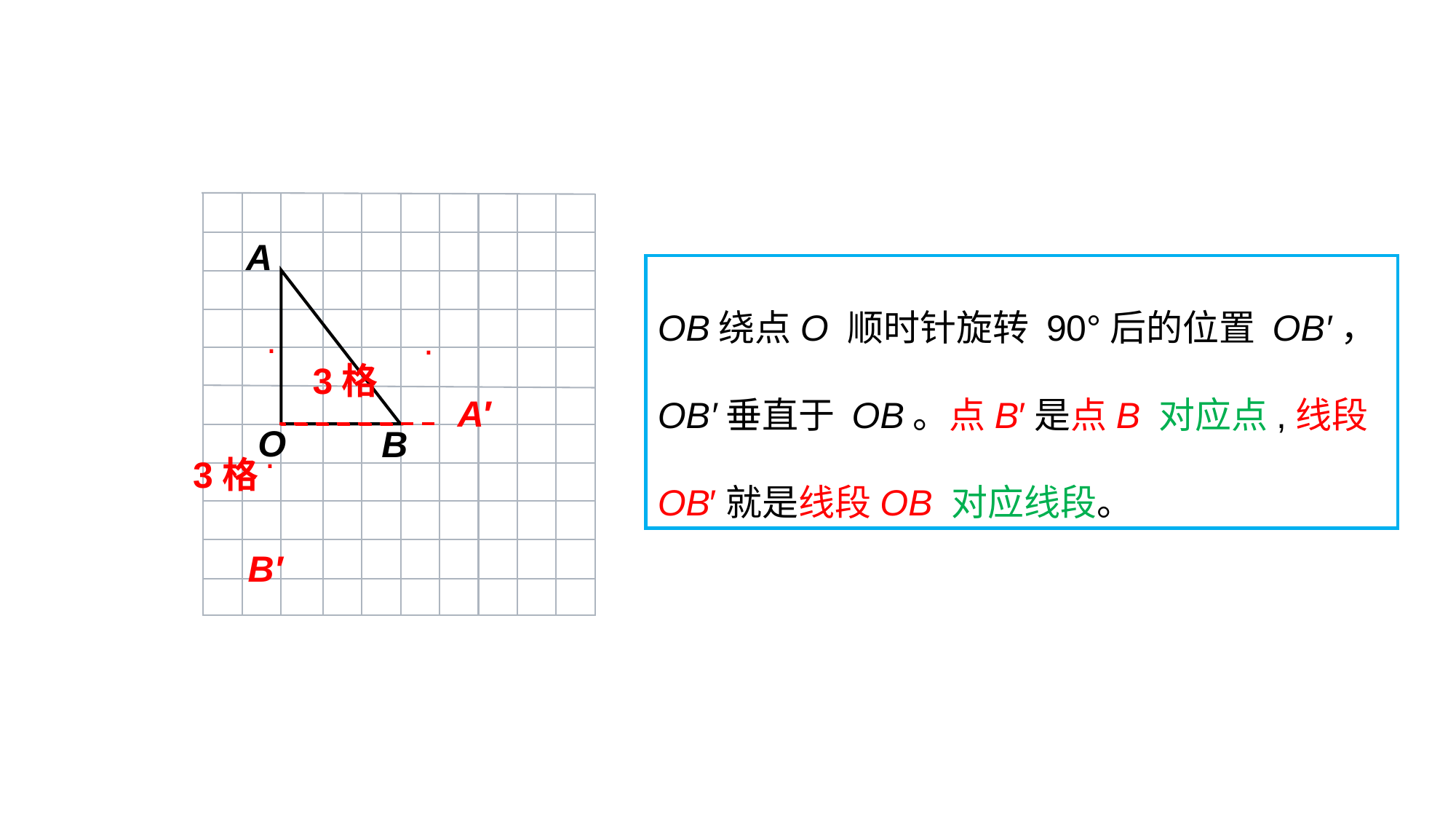

A

.
O
B
OB绕点O 顺时针旋转 90°后的位置 OB′，OB′垂直于 OB。点B′是点B 对应点,线段OB′就是线段OB 对应线段。
.
A′
3格
.
3格
B′